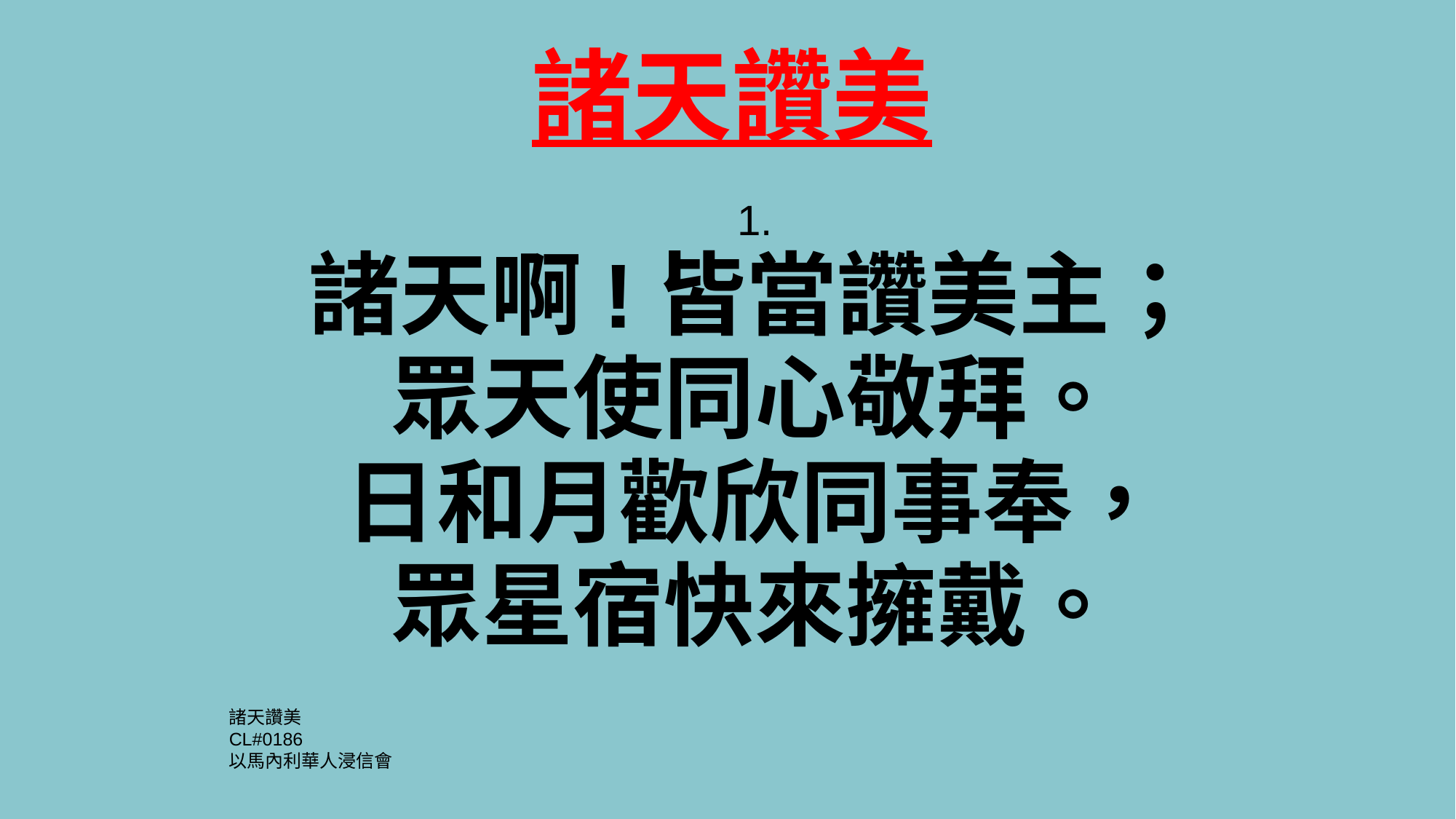

諸天讚美
1.
諸天啊!皆當讚美主；
眾天使同心敬拜。
日和月歡欣同事奉，
眾星宿快來擁戴。
諸天讚美
CL#0186
以馬內利華人浸信會